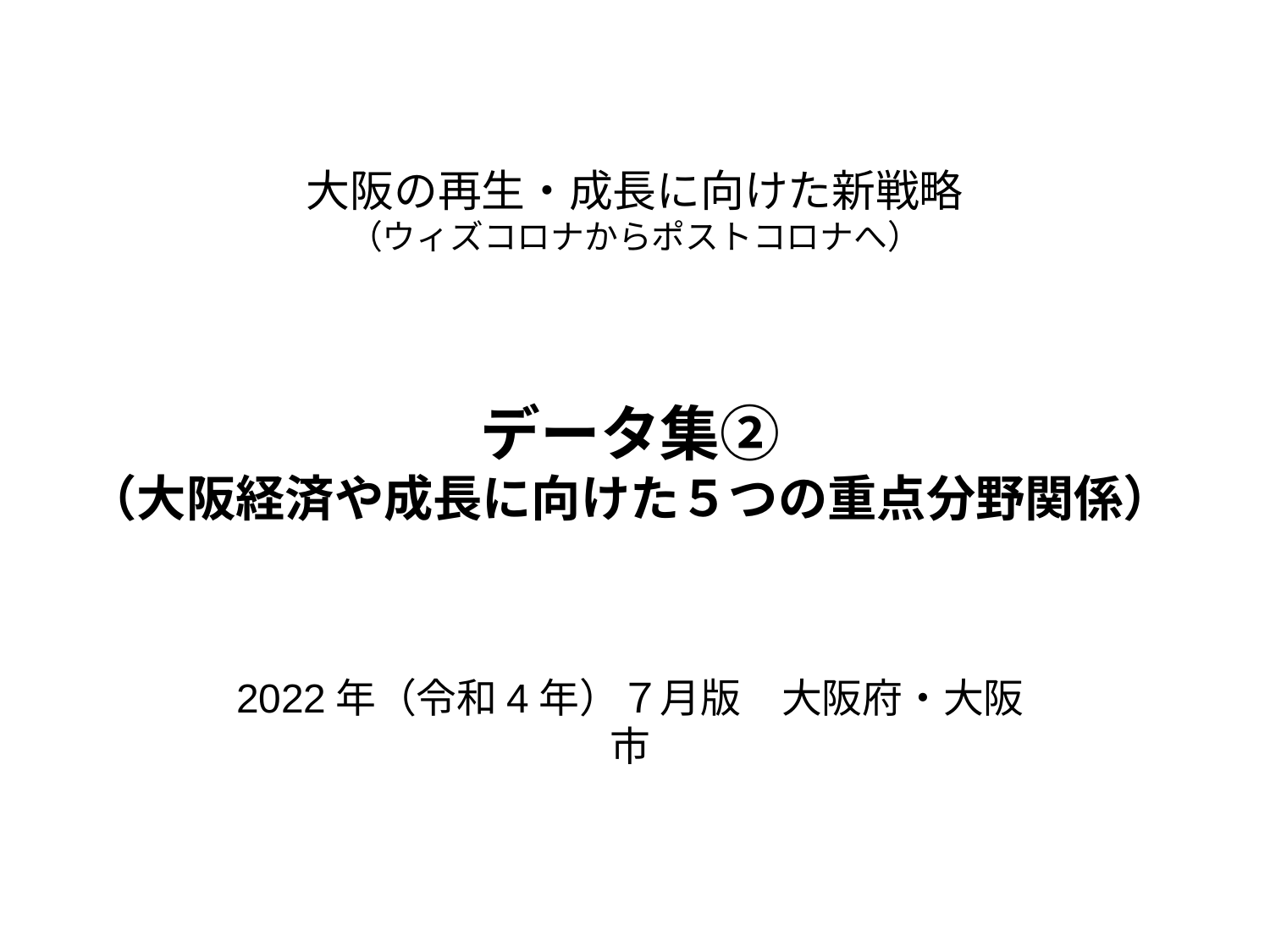

大阪の再生・成長に向けた新戦略
（ウィズコロナからポストコロナへ）
データ集②
（大阪経済や成長に向けた５つの重点分野関係）
2022年（令和4年）７月版　大阪府・大阪市